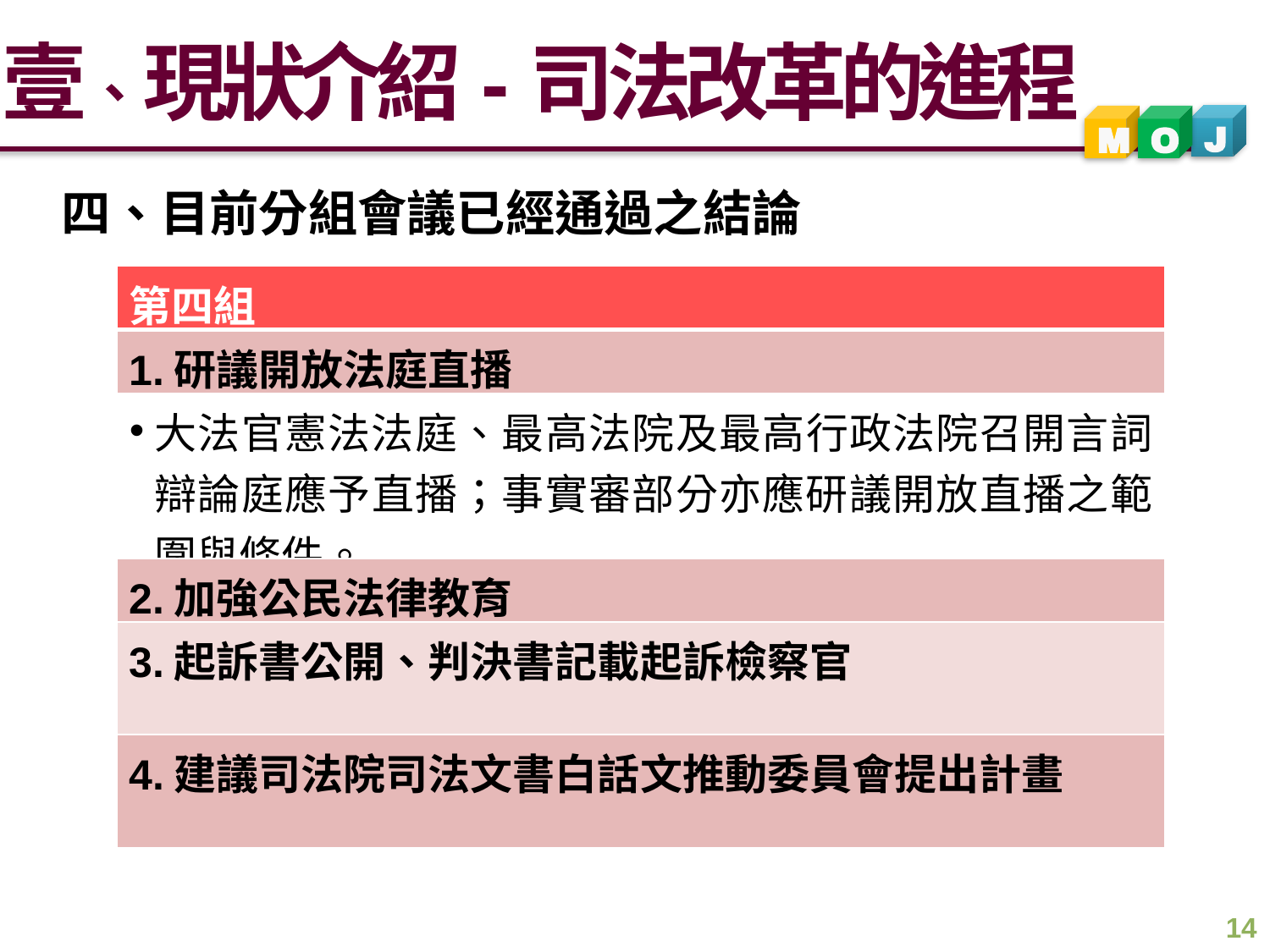

壹、現狀介紹-司法改革的進程
J
M
O
四、目前分組會議已經通過之結論
| 第四組 |
| --- |
| 1.研議開放法庭直播 |
| 大法官憲法法庭、最高法院及最高行政法院召開言詞辯論庭應予直播；事實審部分亦應研議開放直播之範圍與條件。 |
| 2.加強公民法律教育 |
| 3.起訴書公開、判決書記載起訴檢察官 |
| 4.建議司法院司法文書白話文推動委員會提出計畫 |
14